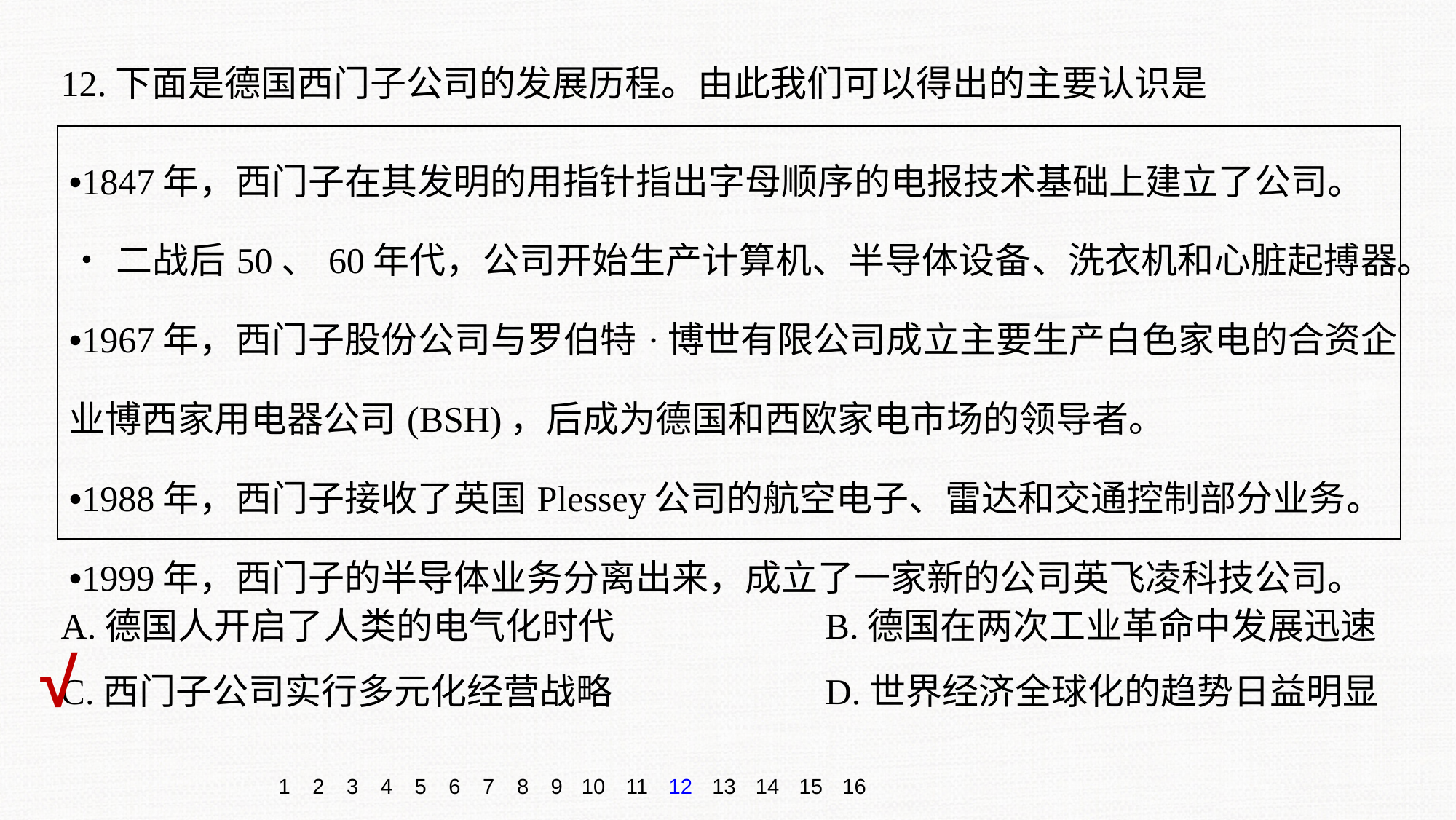

12.下面是德国西门子公司的发展历程。由此我们可以得出的主要认识是
| •1847年，西门子在其发明的用指针指出字母顺序的电报技术基础上建立了公司。 •二战后50、60年代，公司开始生产计算机、半导体设备、洗衣机和心脏起搏器。 •1967年，西门子股份公司与罗伯特·博世有限公司成立主要生产白色家电的合资企业博西家用电器公司(BSH)，后成为德国和西欧家电市场的领导者。 •1988年，西门子接收了英国Plessey公司的航空电子、雷达和交通控制部分业务。 •1999年，西门子的半导体业务分离出来，成立了一家新的公司英飞凌科技公司。 |
| --- |
A.德国人开启了人类的电气化时代		B.德国在两次工业革命中发展迅速
C.西门子公司实行多元化经营战略		D.世界经济全球化的趋势日益明显
√
1
2
3
4
5
6
7
8
9
10
11
12
13
14
15
16